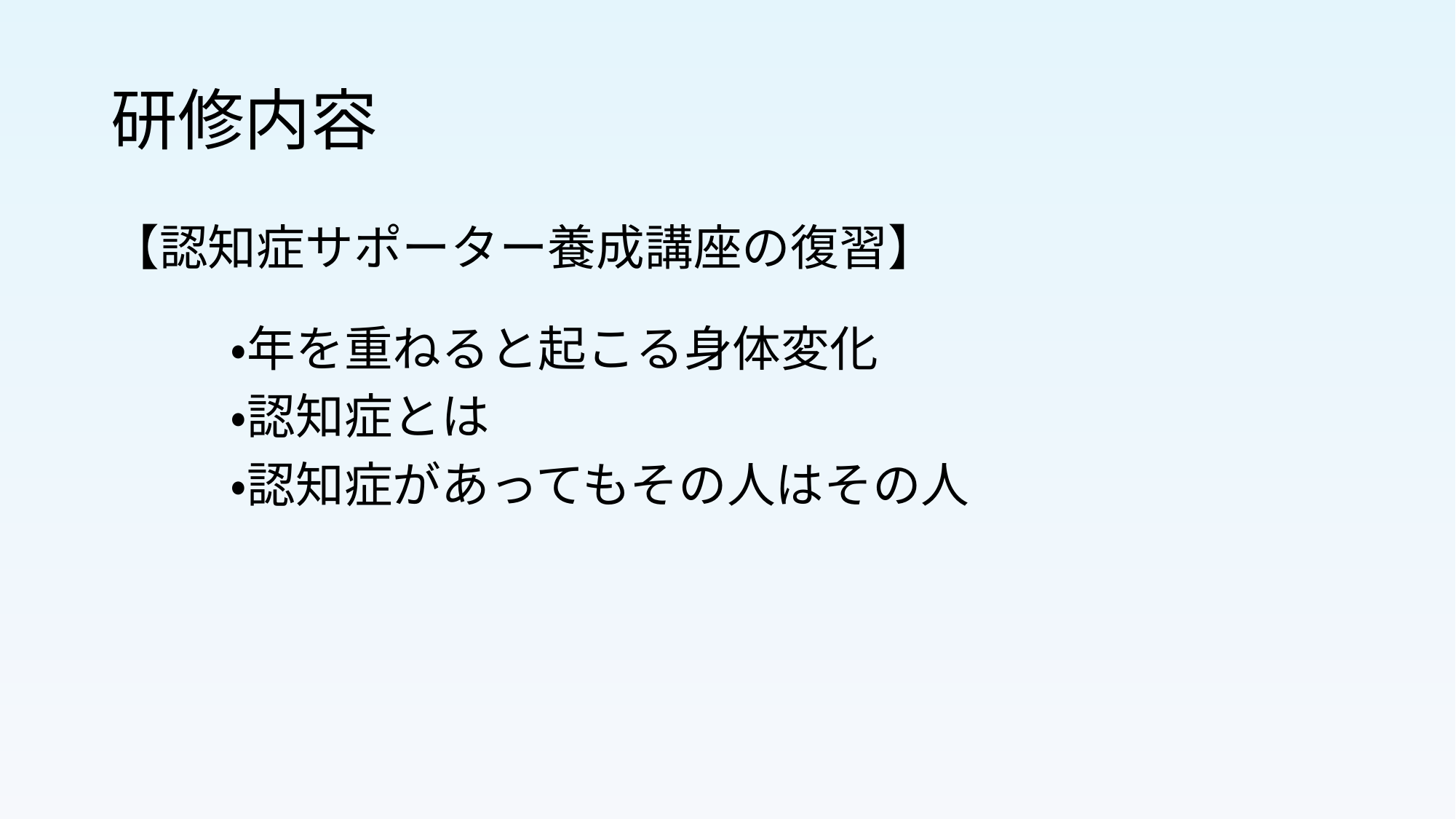

# 研修内容
【認知症サポーター養成講座の復習】
・年を重ねると起こる身体変化
・認知症とは
・認知症があってもその人はその人